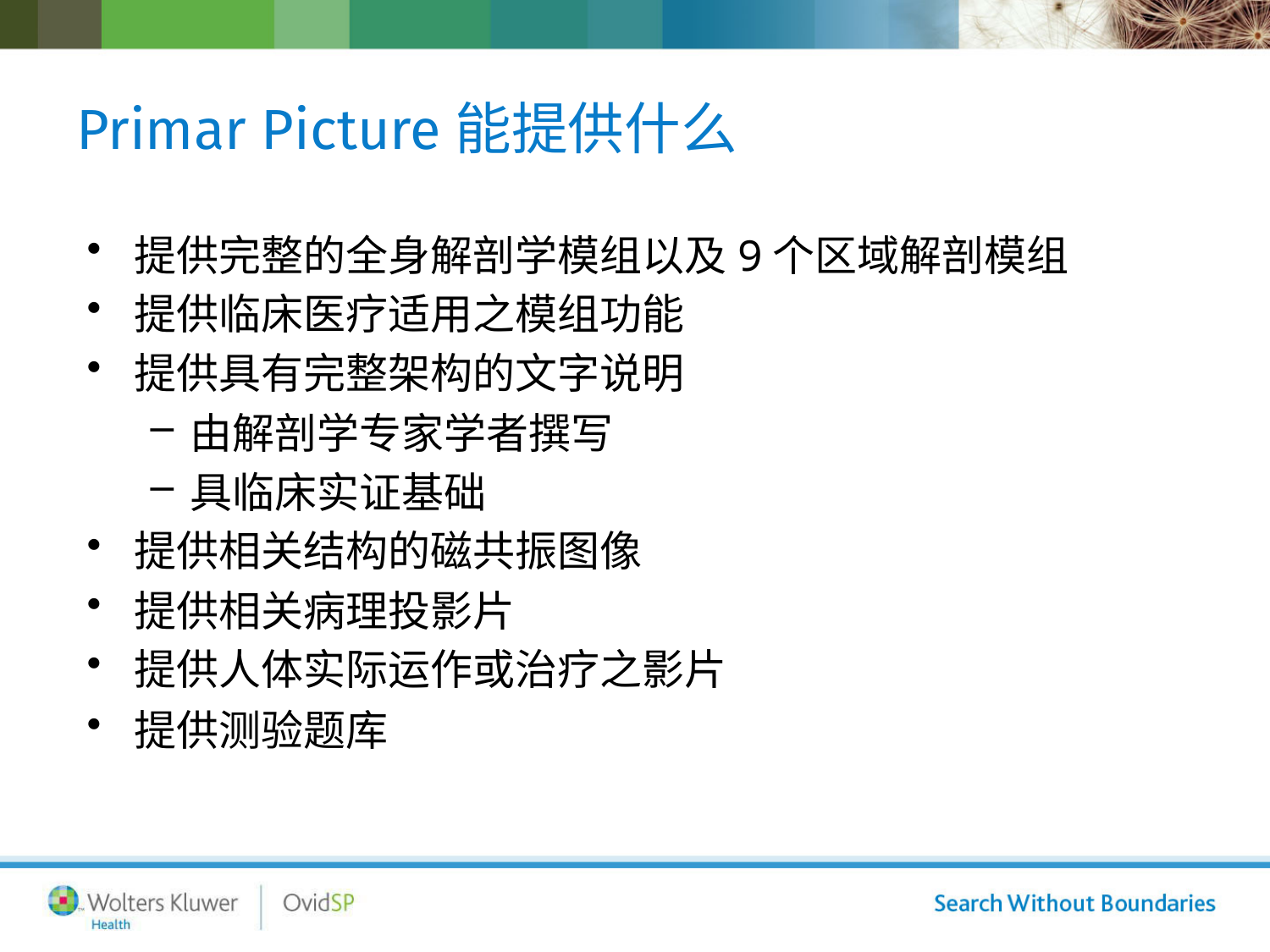

# Primar Picture能提供什么
提供完整的全身解剖学模组以及9个区域解剖模组
提供临床医疗适用之模组功能
提供具有完整架构的文字说明
由解剖学专家学者撰写
具临床实证基础
提供相关结构的磁共振图像
提供相关病理投影片
提供人体实际运作或治疗之影片
提供测验题库